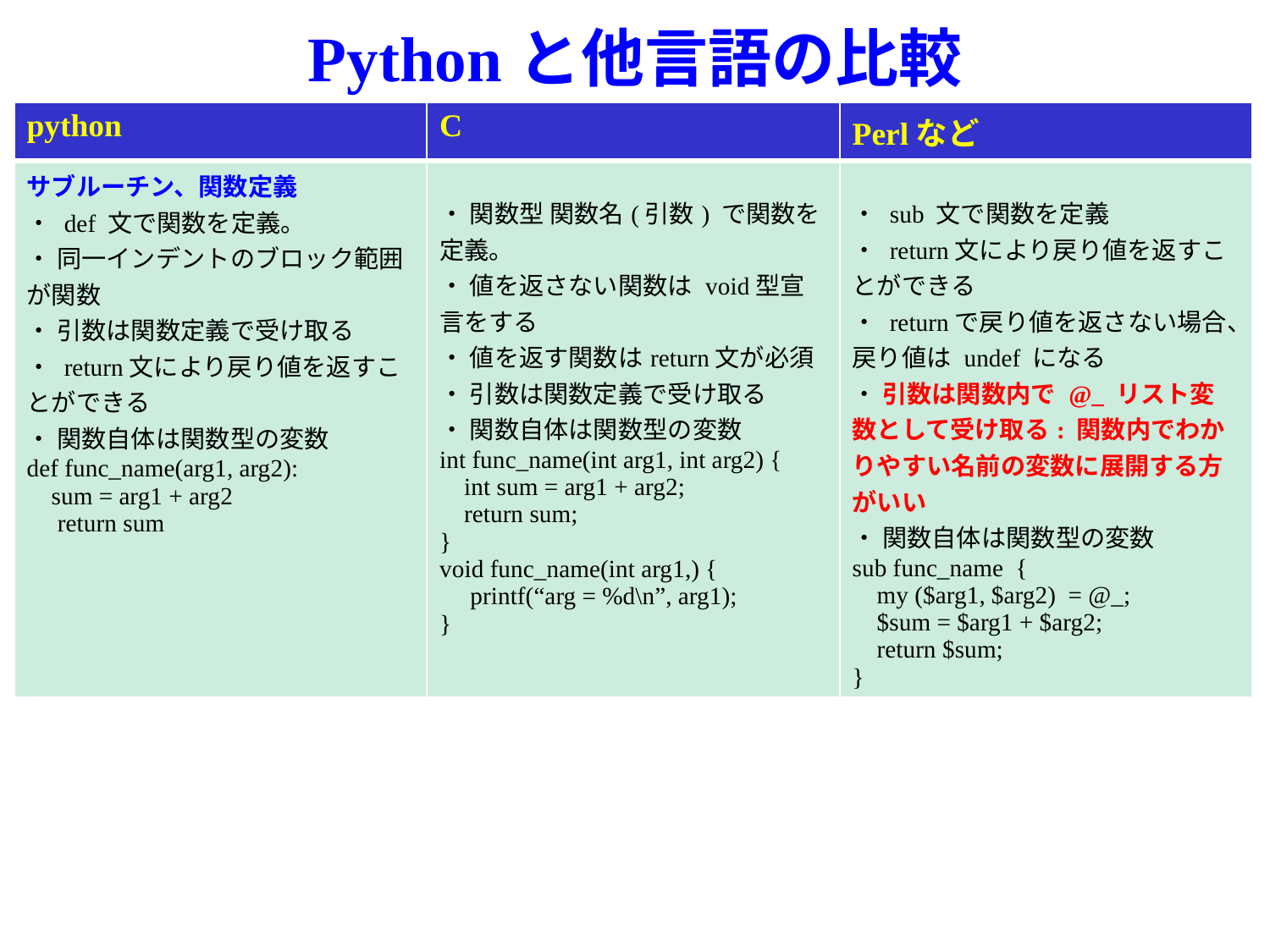

# Pythonと他言語の比較
| python | C | Perlなど |
| --- | --- | --- |
| サブルーチン、関数定義 ・ def 文で関数を定義。 ・ 同一インデントのブロック範囲が関数 ・ 引数は関数定義で受け取る ・ return文により戻り値を返すことができる ・ 関数自体は関数型の変数 def func\_name(arg1, arg2): sum = arg1 + arg2 return sum | ・ 関数型 関数名(引数) で関数を定義。 ・ 値を返さない関数は void型宣言をする ・ 値を返す関数はreturn文が必須 ・ 引数は関数定義で受け取る ・ 関数自体は関数型の変数 int func\_name(int arg1, int arg2) { int sum = arg1 + arg2; return sum; } void func\_name(int arg1,) { printf(“arg = %d\n”, arg1); } | ・ sub 文で関数を定義 ・ return文により戻り値を返すことができる ・ returnで戻り値を返さない場合、戻り値は undef になる ・ 引数は関数内で @\_ リスト変数として受け取る: 関数内でわかりやすい名前の変数に展開する方がいい ・ 関数自体は関数型の変数 sub func\_name { my ($arg1, $arg2) = @\_; $sum = $arg1 + $arg2; return $sum; } |